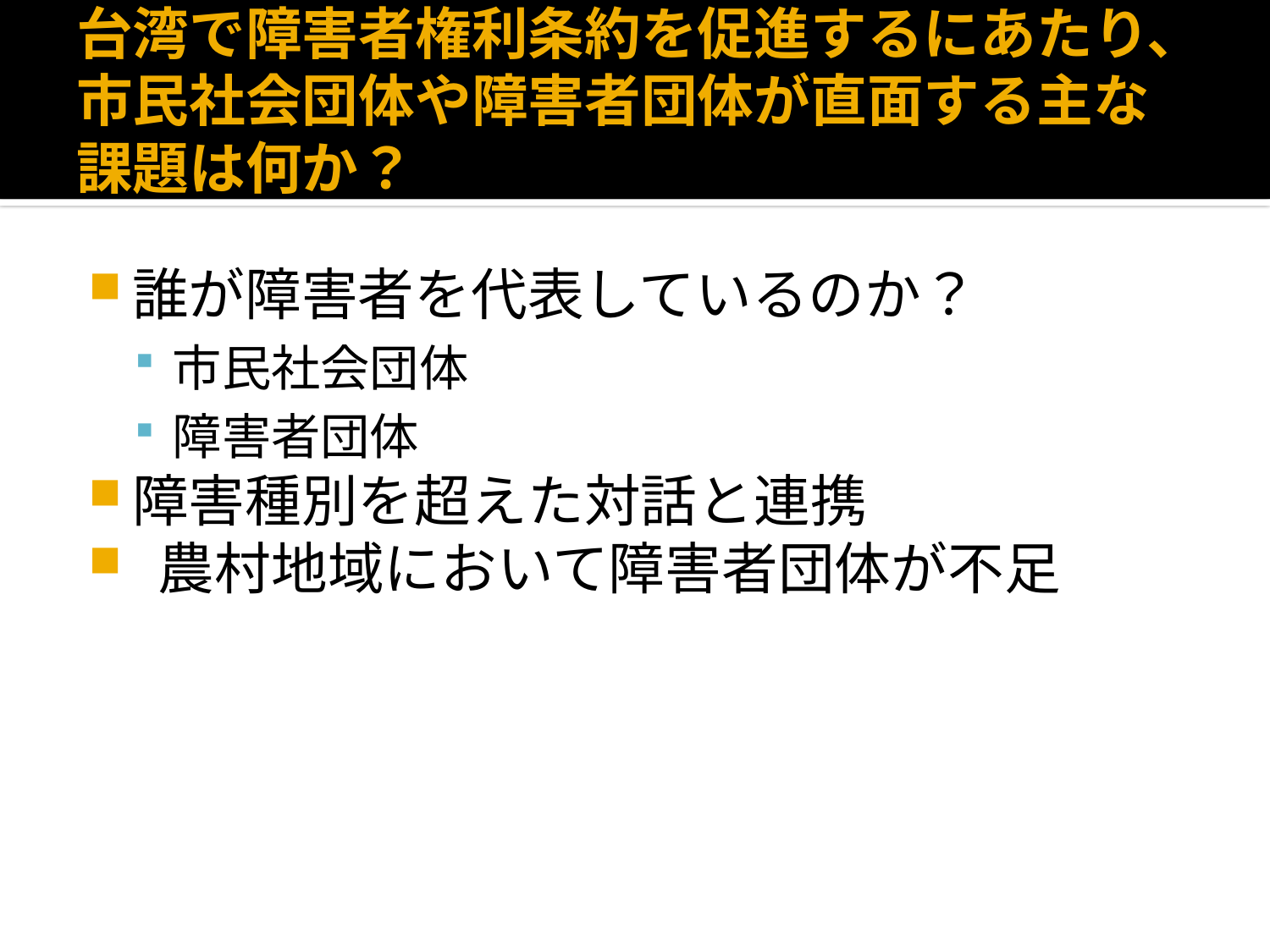

# 台湾で障害者権利条約を促進するにあたり、市民社会団体や障害者団体が直面する主な課題は何か？
誰が障害者を代表しているのか？
市民社会団体
障害者団体
障害種別を超えた対話と連携
 農村地域において障害者団体が不足